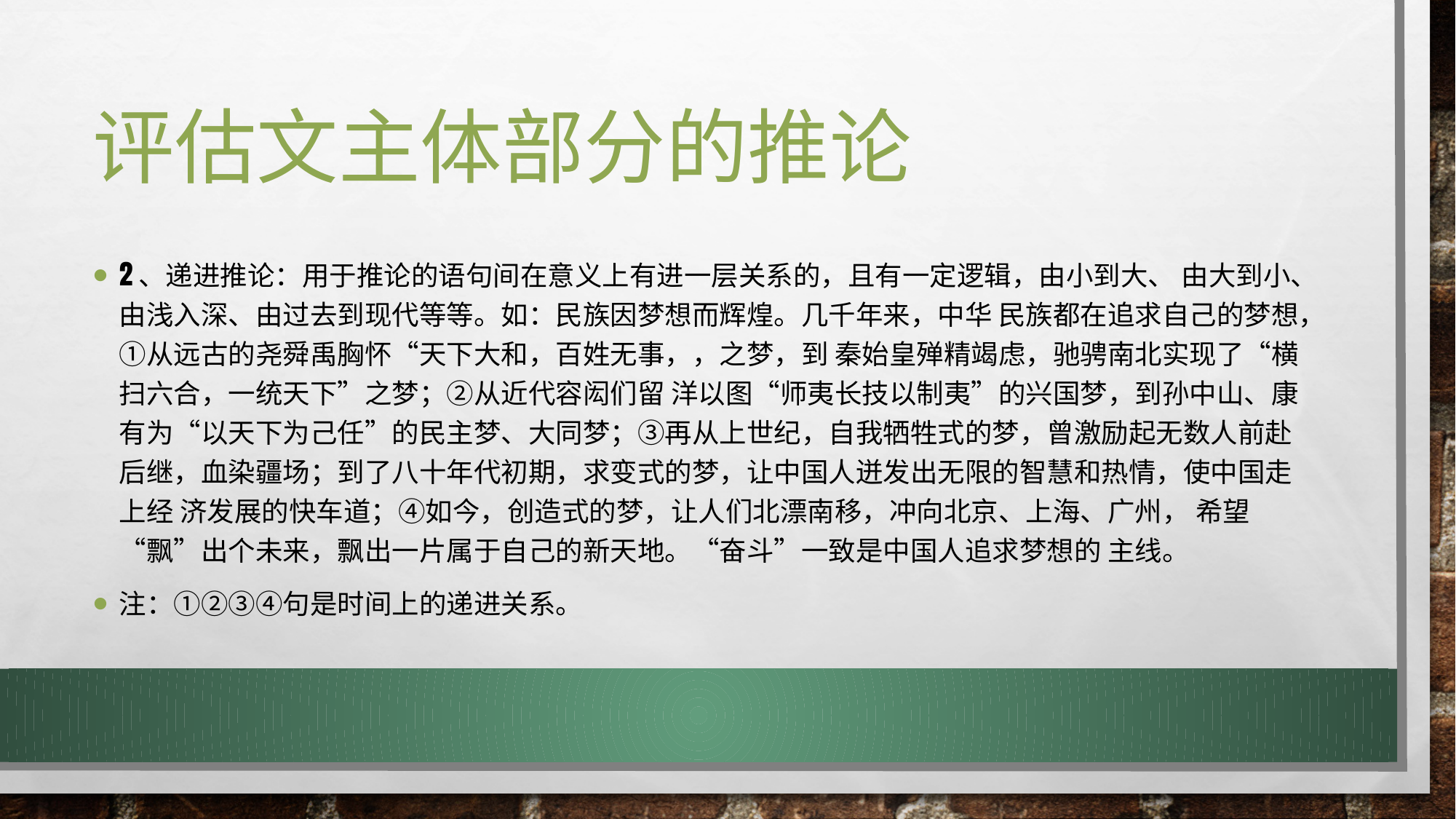

# 评估文主体部分的推论
2、递进推论：用于推论的语句间在意义上有进一层关系的，且有一定逻辑，由小到大、 由大到小、由浅入深、由过去到现代等等。如：民族因梦想而辉煌。几千年来，中华 民族都在追求自己的梦想，①从远古的尧舜禹胸怀“天下大和，百姓无事，，之梦，到 秦始皇殚精竭虑，驰骋南北实现了“横扫六合，一统天下”之梦；②从近代容闳们留 洋以图“师夷长技以制夷”的兴国梦，到孙中山、康有为“以天下为己任”的民主梦、大同梦；③再从上世纪，自我牺牲式的梦，曾激励起无数人前赴后继，血染疆场；到了八十年代初期，求变式的梦，让中国人迸发出无限的智慧和热情，使中国走上经 济发展的快车道；④如今，创造式的梦，让人们北漂南移，冲向北京、上海、广州， 希望“飘”出个未来，飘出一片属于自己的新天地。“奋斗”一致是中国人追求梦想的 主线。
注：①②③④句是时间上的递进关系。